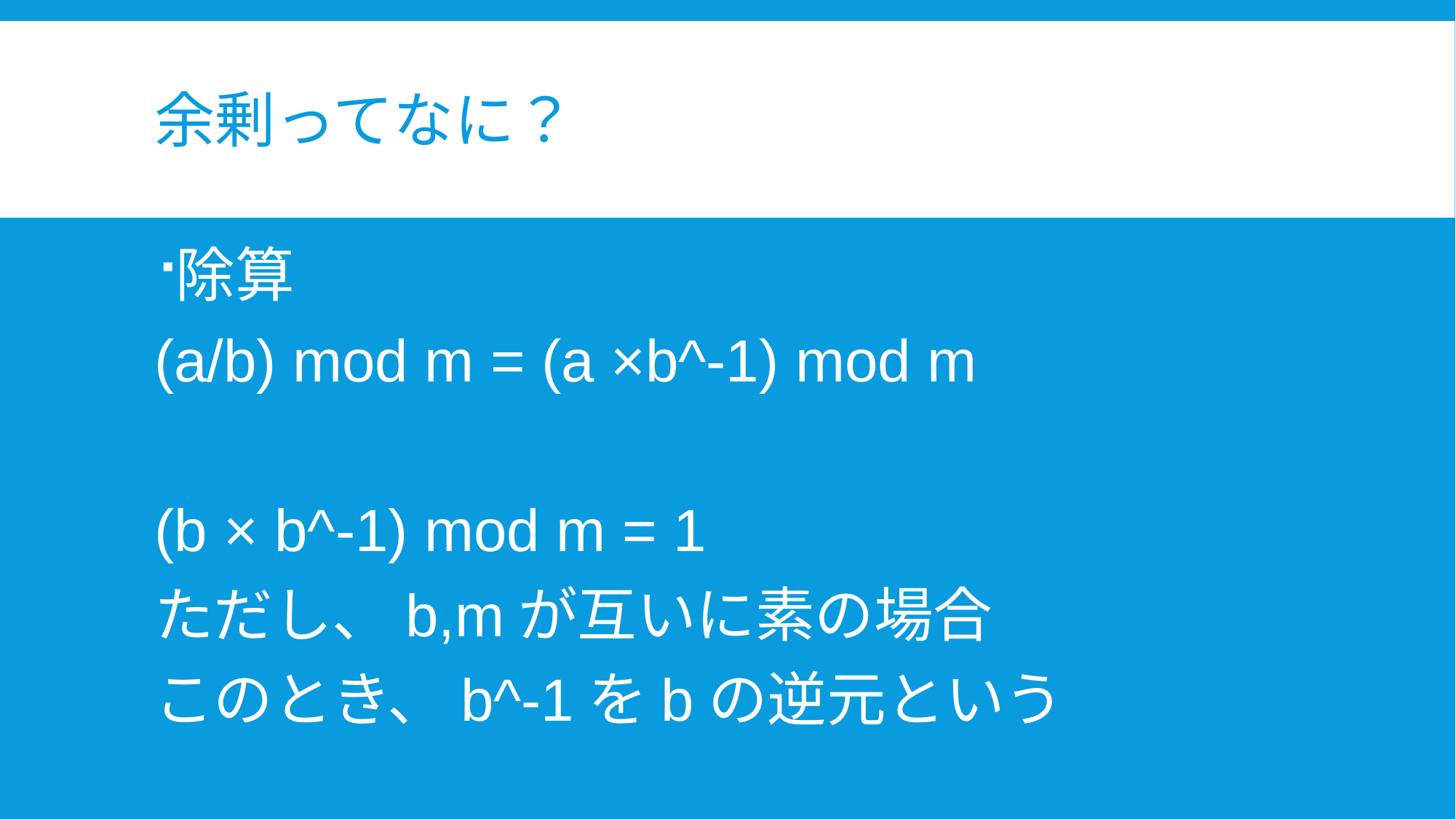

# 余剰ってなに？
除算
(a/b) mod m = (a ×b^-1) mod m

(b × b^-1) mod m = 1
ただし、b,mが互いに素の場合
このとき、b^-1をbの逆元という